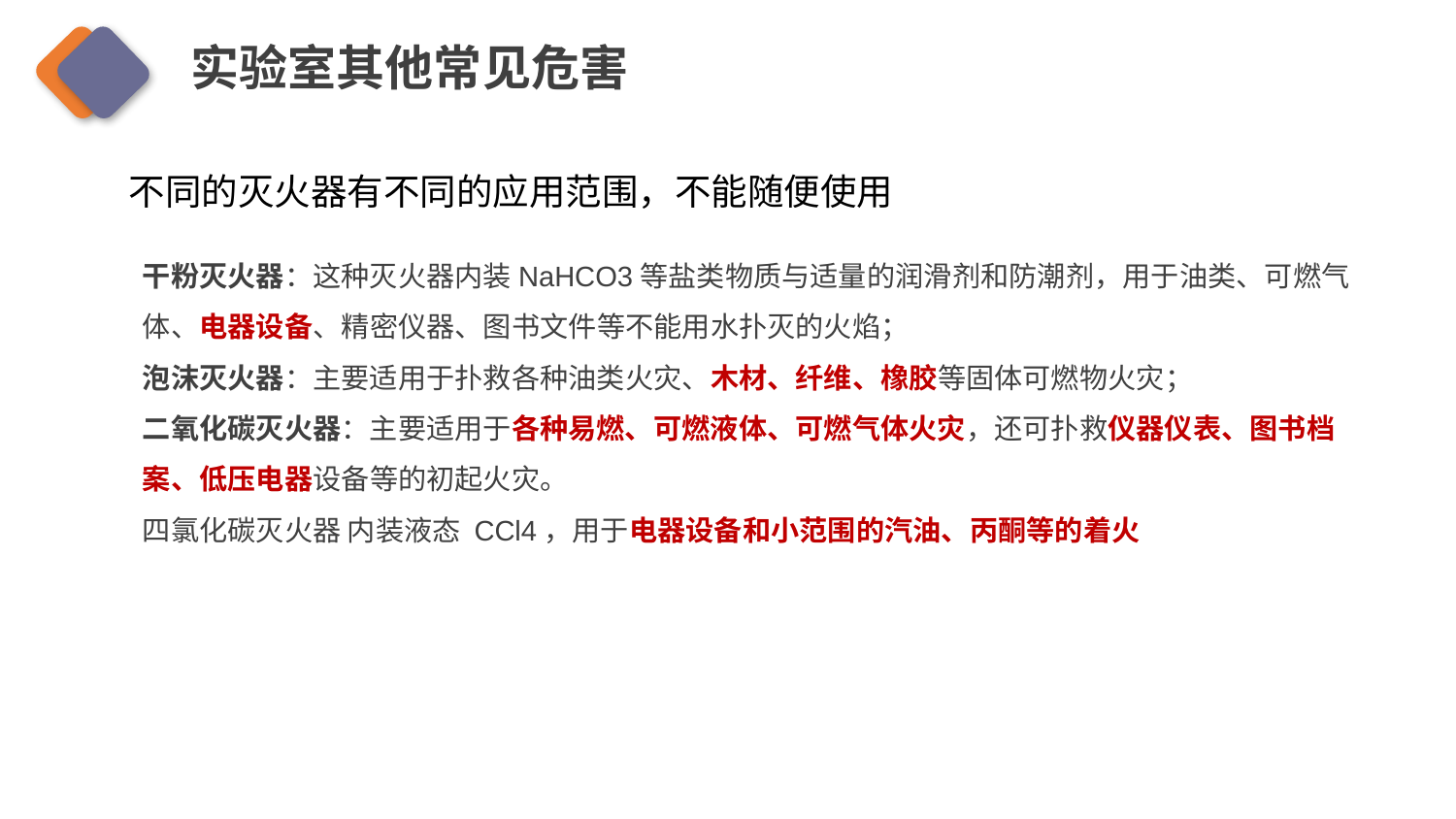

实验室其他常见危害
不同的灭火器有不同的应用范围，不能随便使用
干粉灭火器：这种灭火器内装NaHCO3等盐类物质与适量的润滑剂和防潮剂，用于油类、可燃气体、电器设备、精密仪器、图书文件等不能用水扑灭的火焰；
泡沫灭火器：主要适用于扑救各种油类火灾、木材、纤维、橡胶等固体可燃物火灾；
二氧化碳灭火器：主要适用于各种易燃、可燃液体、可燃气体火灾，还可扑救仪器仪表、图书档案、低压电器设备等的初起火灾。
四氯化碳灭火器 内装液态 CCl4，用于电器设备和小范围的汽油、丙酮等的着火